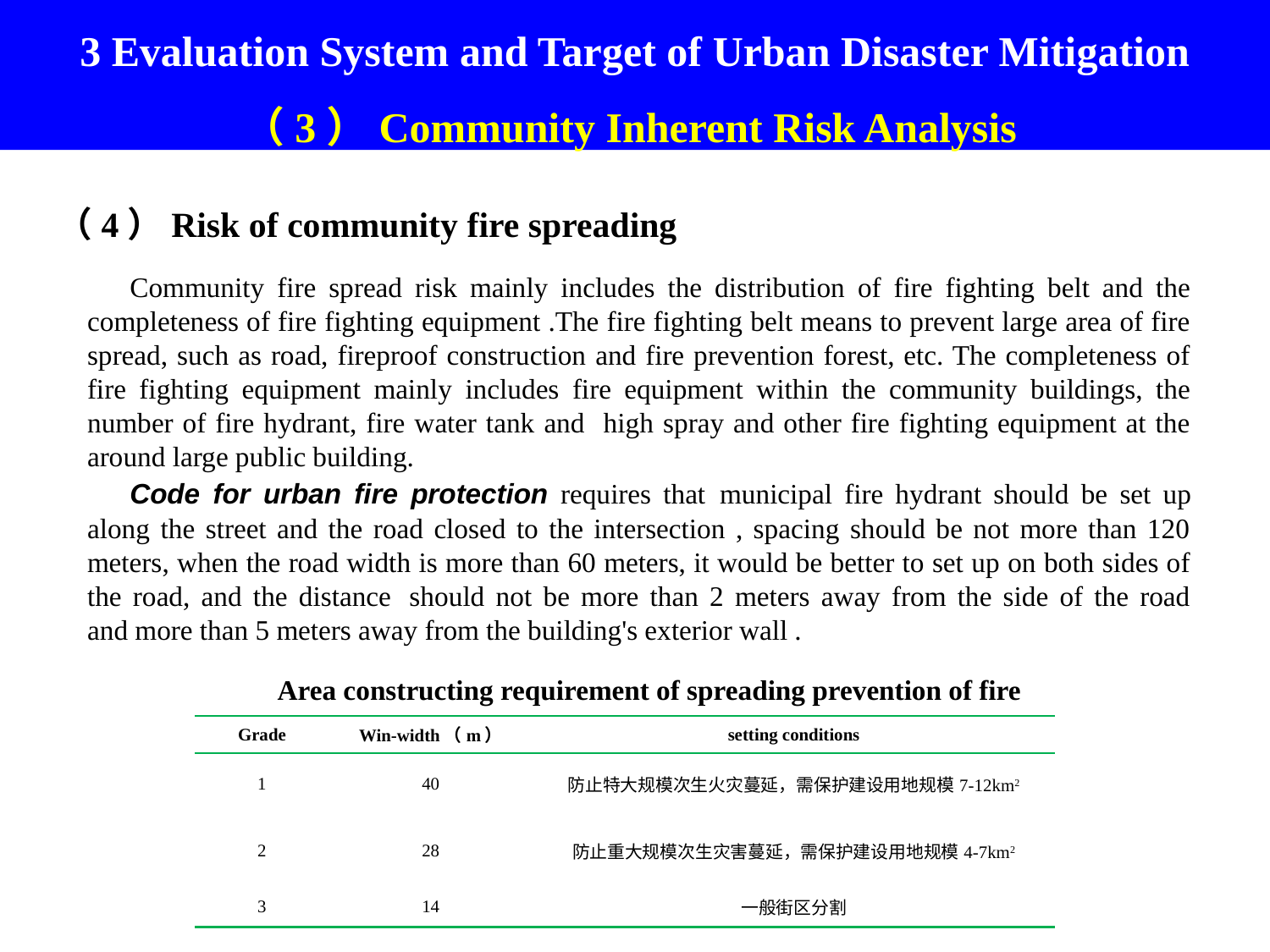

3 Evaluation System and Target of Urban Disaster Mitigation
（3）Community Inherent Risk Analysis
（4）Risk of community fire spreading
Community fire spread risk mainly includes the distribution of fire fighting belt and the completeness of fire fighting equipment .The fire fighting belt means to prevent large area of fire spread, such as road, fireproof construction and fire prevention forest, etc. The completeness of fire fighting equipment mainly includes fire equipment within the community buildings, the number of fire hydrant, fire water tank and  high spray and other fire fighting equipment at the around large public building.
Code for urban fire protection requires that municipal fire hydrant should be set up along the street and the road closed to the intersection , spacing should be not more than 120 meters, when the road width is more than 60 meters, it would be better to set up on both sides of the road, and the distance  should not be more than 2 meters away from the side of the road and more than 5 meters away from the building's exterior wall .
Area constructing requirement of spreading prevention of fire

| Grade | Win-width（m） | setting conditions |
| --- | --- | --- |
| 1 | 40 | 防止特大规模次生火灾蔓延，需保护建设用地规模7-12km2 |
| 2 | 28 | 防止重大规模次生灾害蔓延，需保护建设用地规模4-7km2 |
| 3 | 14 | 一般街区分割 |